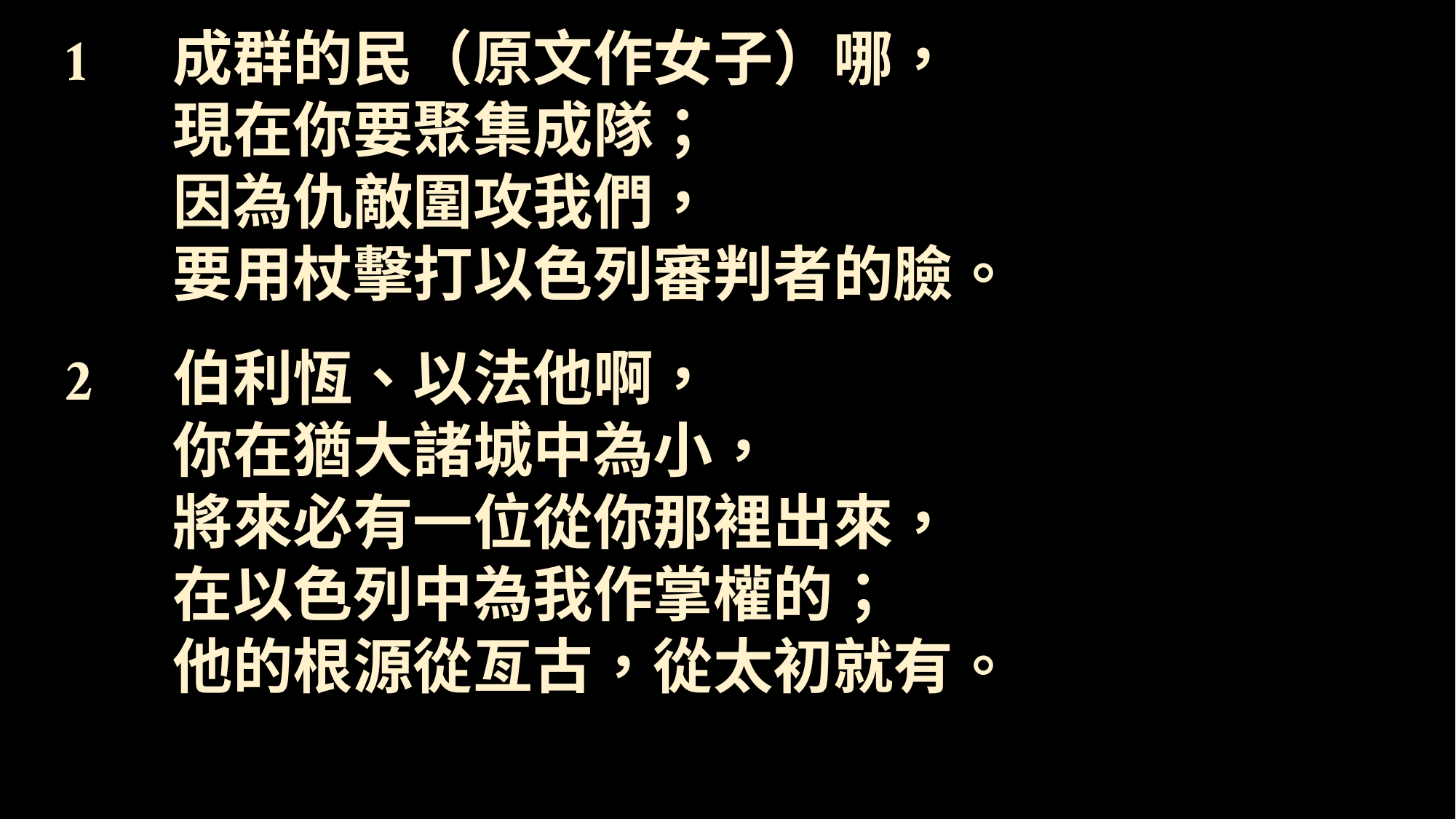

1		成群的民（原文作女子）哪，
					現在你要聚集成隊；
					因為仇敵圍攻我們，
					要用杖擊打以色列審判者的臉。

2		伯利恆、以法他啊，
					你在猶大諸城中為小，
					將來必有一位從你那裡出來，
					在以色列中為我作掌權的；
					他的根源從亙古，從太初就有。